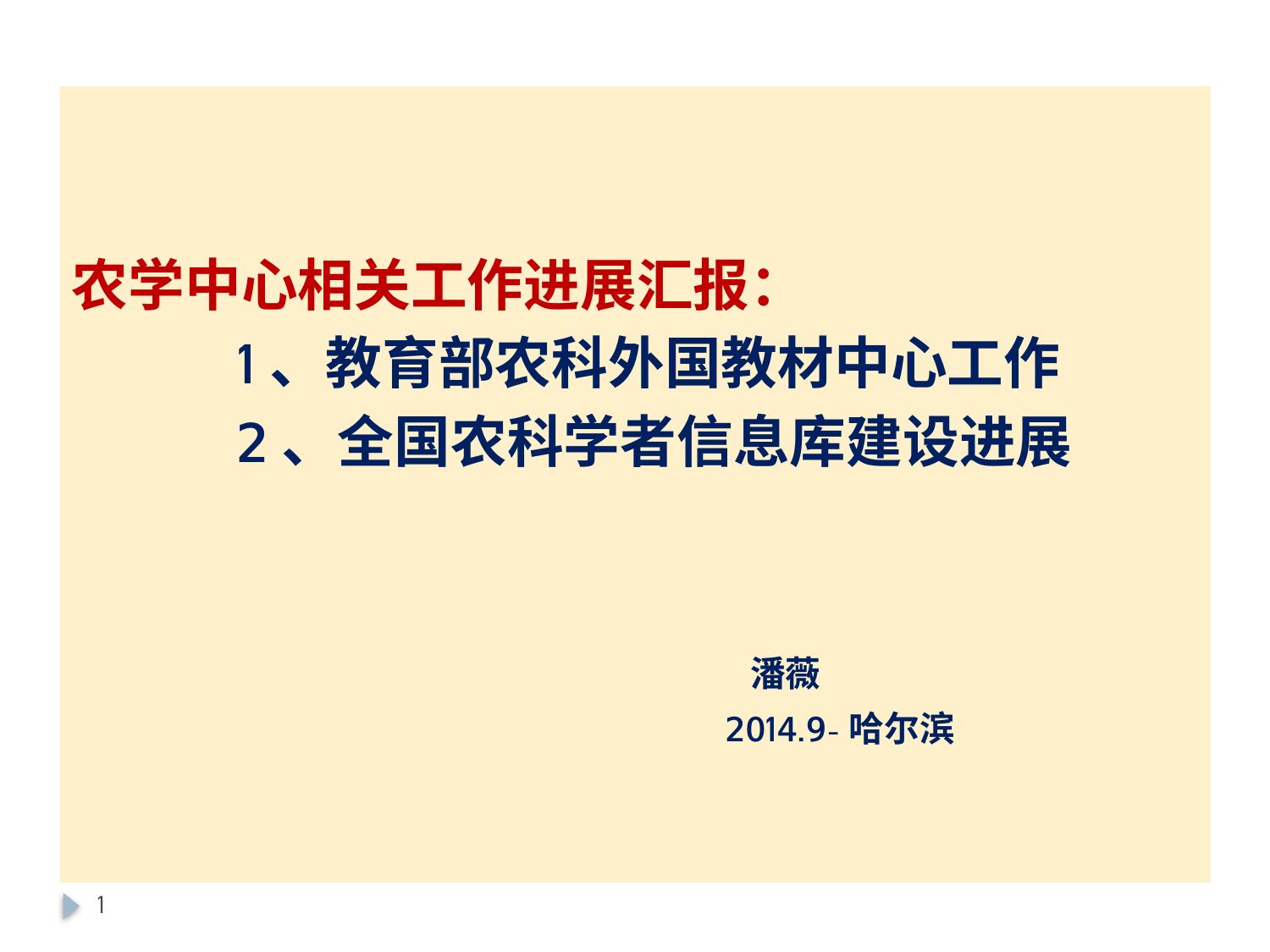

农学中心相关工作进展汇报：
         1、教育部农科外国教材中心工作
         2、全国农科学者信息库建设进展

                            潘薇
                                    2014.9-哈尔滨

1